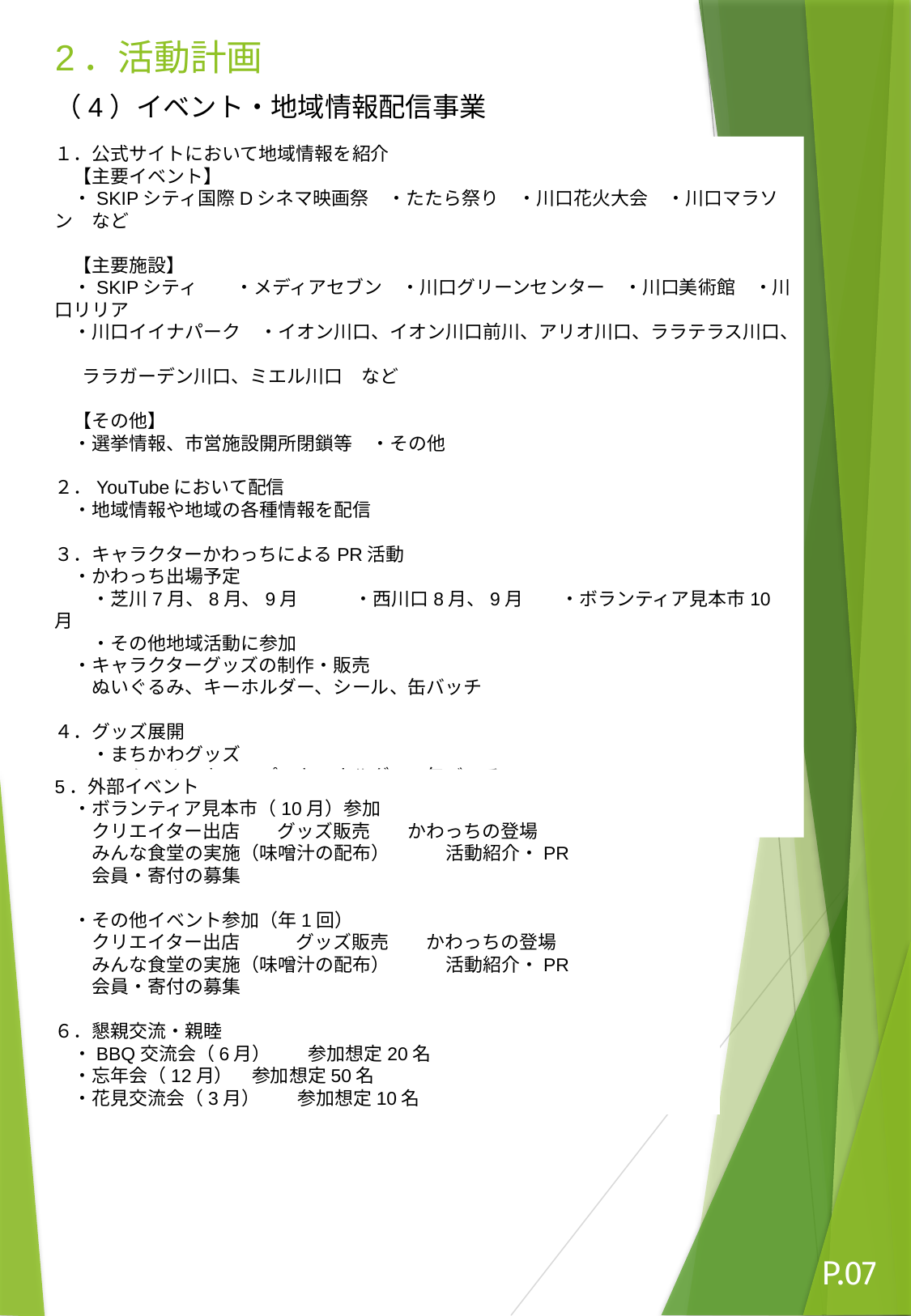

# 2．活動計画
（4）イベント・地域情報配信事業
１．公式サイトにおいて地域情報を紹介
　【主要イベント】
　・SKIPシティ国際Dシネマ映画祭　・たたら祭り　・川口花火大会　・川口マラソン　など

　【主要施設】
　・SKIPシティ　　・メディアセブン　・川口グリーンセンター　・川口美術館　・川口リリア
　・川口イイナパーク　・イオン川口、イオン川口前川、アリオ川口、ララテラス川口、
 　 ララガーデン川口、ミエル川口　など

　【その他】
　・選挙情報、市営施設開所閉鎖等　・その他

２．YouTubeにおいて配信
　・地域情報や地域の各種情報を配信

３．キャラクターかわっちによるPR活動
　・かわっち出場予定
　　・芝川7月、8月、9月　　　・西川口8月、9月　　・ボランティア見本市10月
　　・その他地域活動に参加
　・キャラクターグッズの制作・販売
　　ぬいぐるみ、キーホルダー、シール、缶バッチ

４．グッズ展開
　　・まちかわグッズ
　　　Tシャツ、キャップ、キーホルダー、缶バッチ
　　・かわっちグッズ
　　　ぬいぐるみ、キーホルダー、シール、缶バッチ
5．外部イベント
　・ボランティア見本市（10月）参加
　　クリエイター出店　　グッズ販売　　かわっちの登場
　　みんな食堂の実施（味噌汁の配布）　　　活動紹介・PR
　　会員・寄付の募集

　・その他イベント参加（年1回）
　　クリエイター出店　　　グッズ販売　　かわっちの登場
　　みんな食堂の実施（味噌汁の配布）　　　活動紹介・PR
　　会員・寄付の募集

６．懇親交流・親睦
　・BBQ交流会（6月）　　参加想定20名
　・忘年会（12月）　参加想定50名
　・花見交流会（3月）　　参加想定10名
P.07